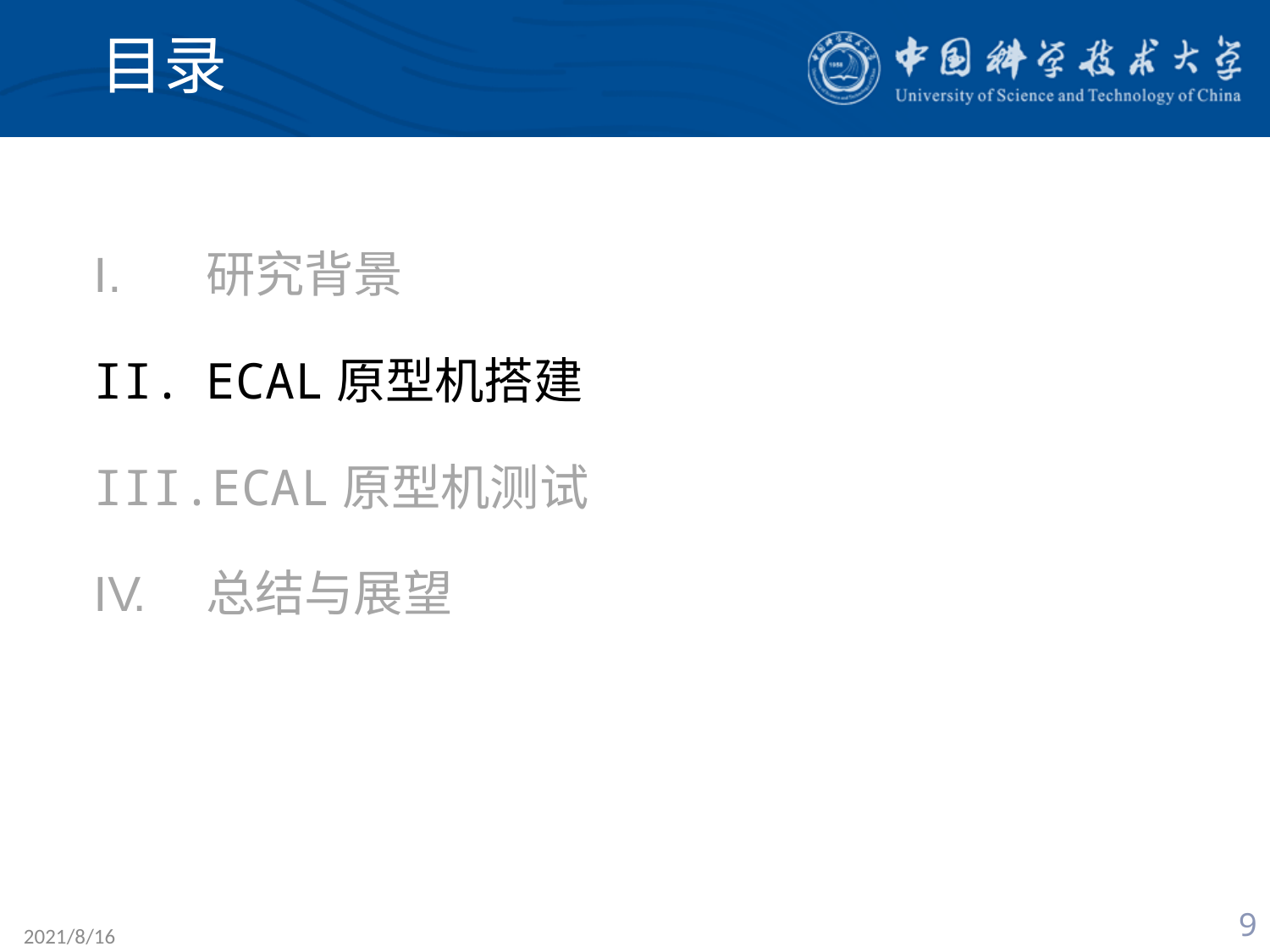

# 目录
研究背景
ECAL原型机搭建
ECAL原型机测试
总结与展望
9
2021/8/16